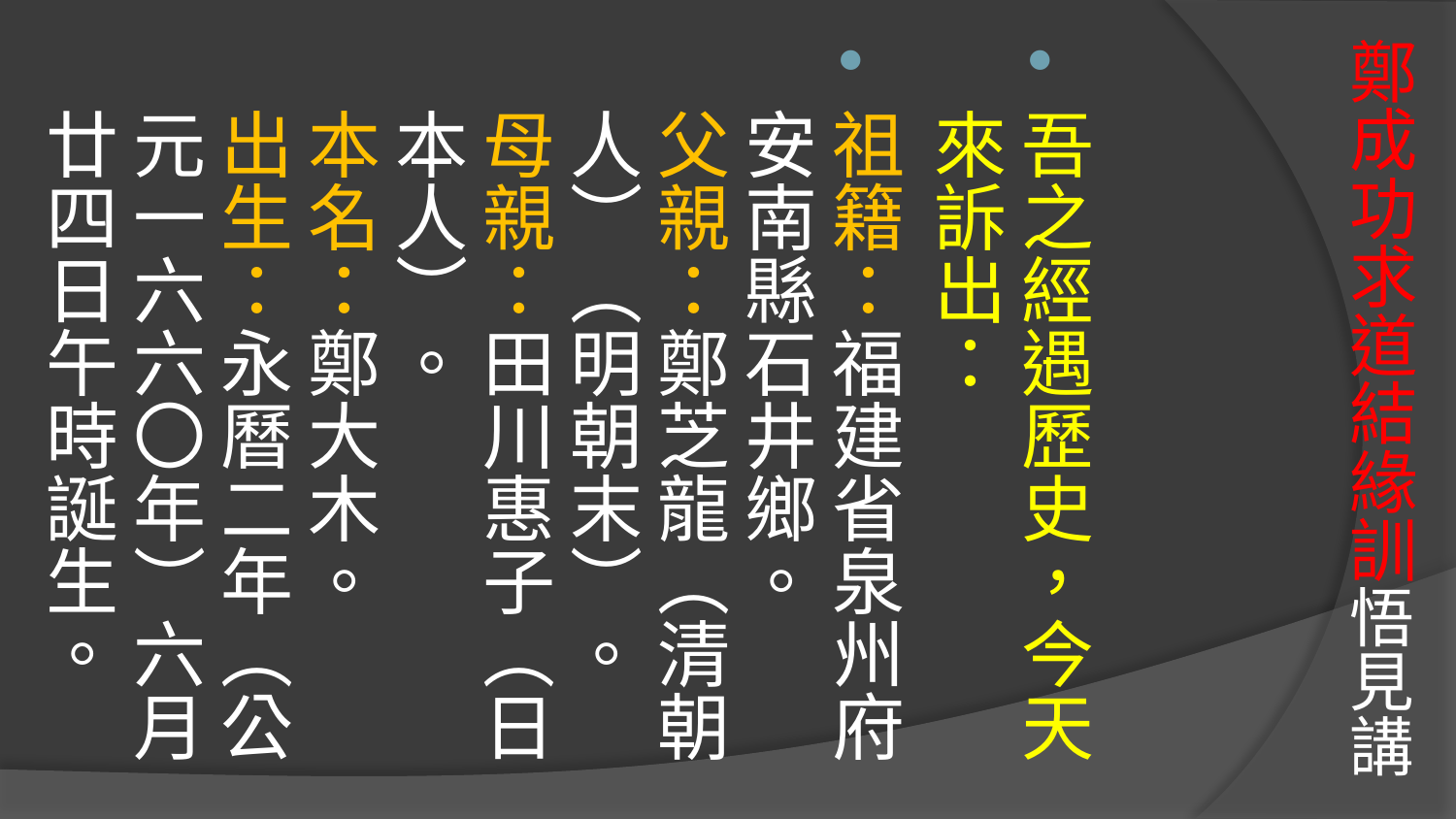

# 鄭成功求道結緣訓悟見講
吾之經遇歷史，今天來訴出：
祖籍：福建省泉州府安南縣石井鄉。
父親：鄭芝龍（清朝人）（明朝末）。
母親：田川惠子（日本人）。
本名：鄭大木。
出生：永曆二年（公元一六六〇年）六月廿四日午時誕生。